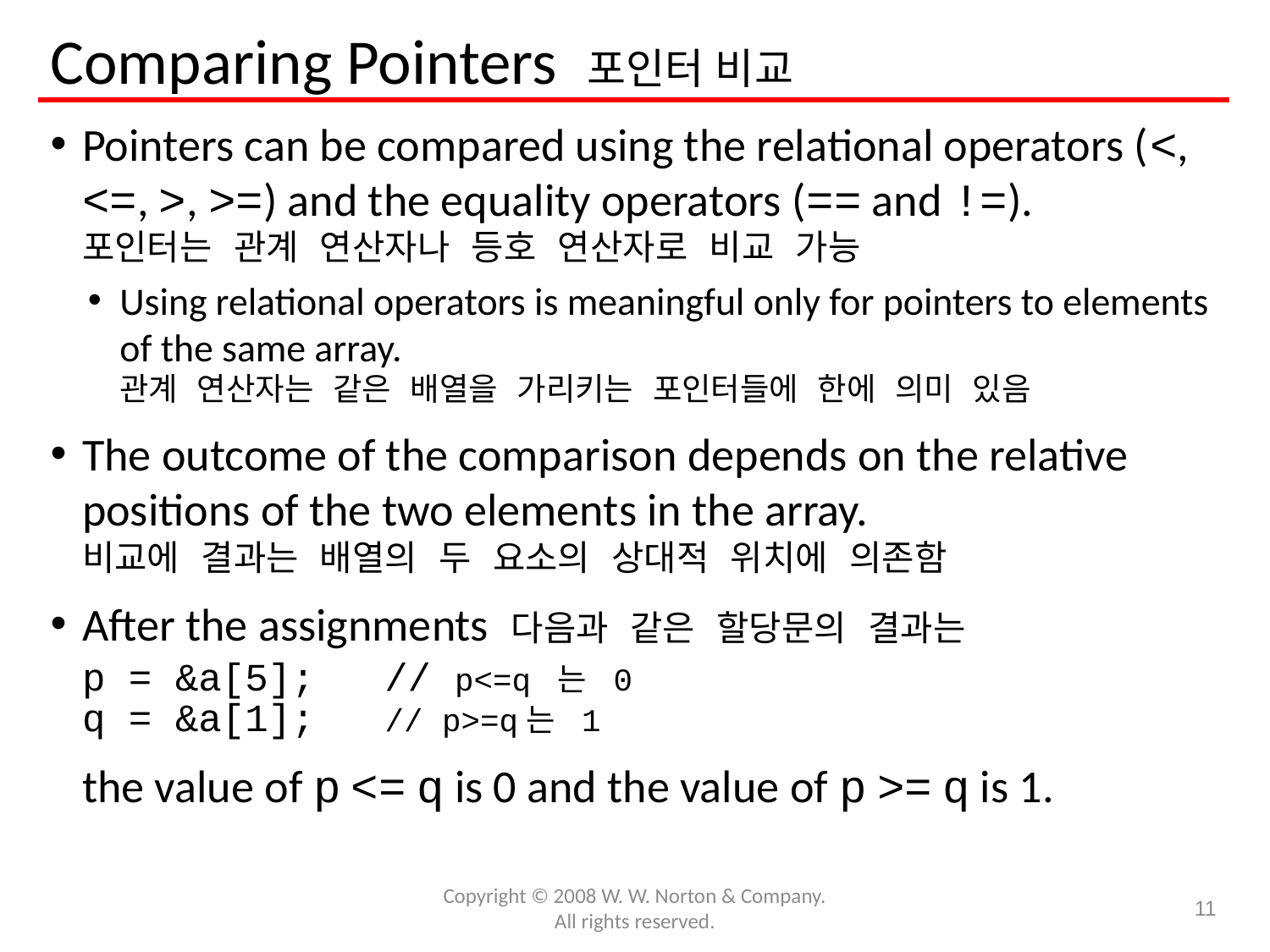

# Comparing Pointers 포인터 비교
Pointers can be compared using the relational operators (<, <=, >, >=) and the equality operators (== and !=).
포인터는 관계 연산자나 등호 연산자로 비교 가능
Using relational operators is meaningful only for pointers to elements of the same array.
관계 연산자는 같은 배열을 가리키는 포인터들에 한에 의미 있음
The outcome of the comparison depends on the relative positions of the two elements in the array.
비교에 결과는 배열의 두 요소의 상대적 위치에 의존함
After the assignments 다음과 같은 할당문의 결과는
	p = &a[5];   // p<=q 는 0
	q = &a[1];   // p>=q는 1
	the value of p <= q is 0 and the value of p >= q is 1.
Copyright © 2008 W. W. Norton & Company.
All rights reserved.
11